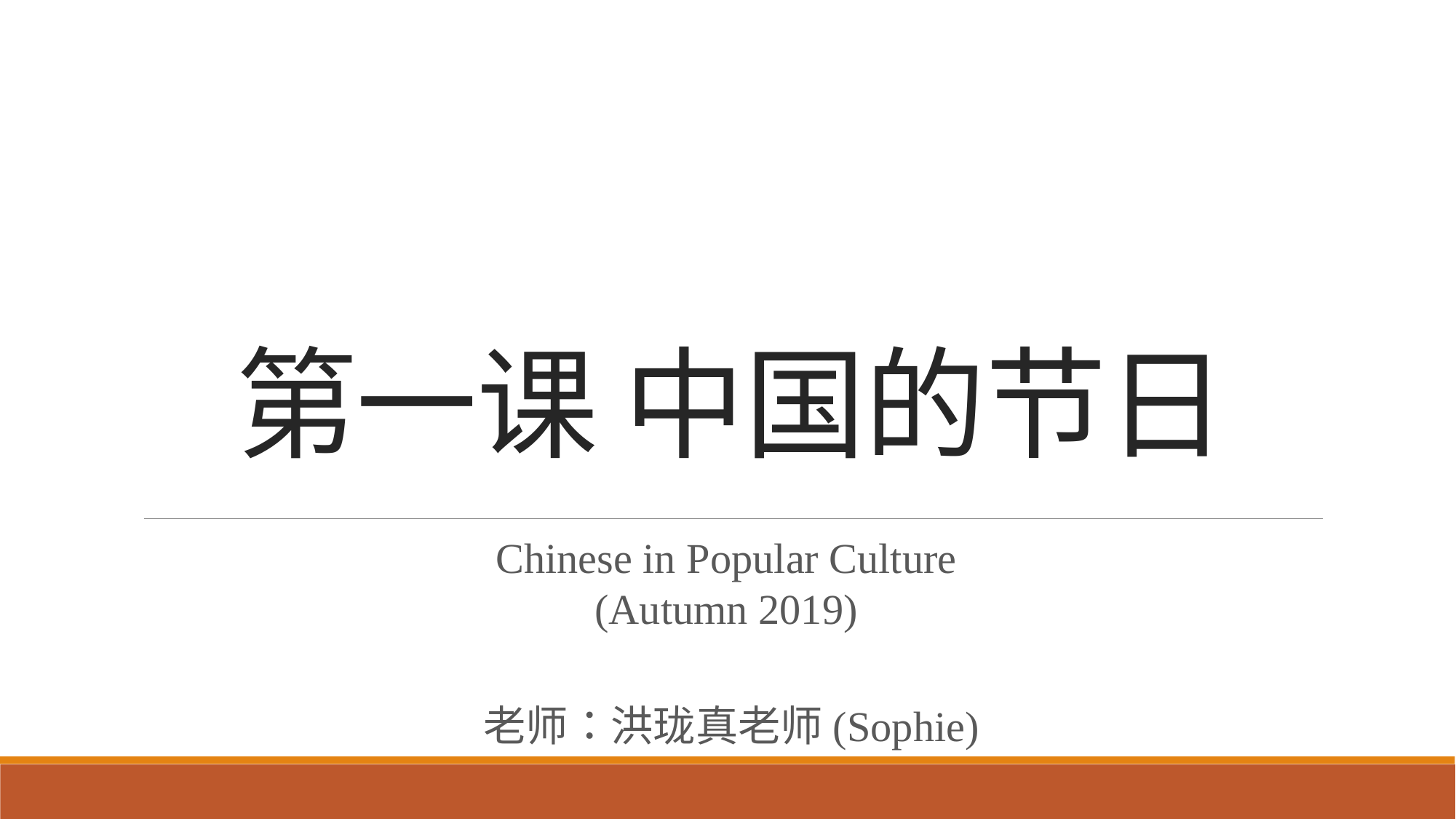

# 第一课 中国的节日
Chinese in Popular Culture
(Autumn 2019)
老师：洪珑真老师(Sophie)